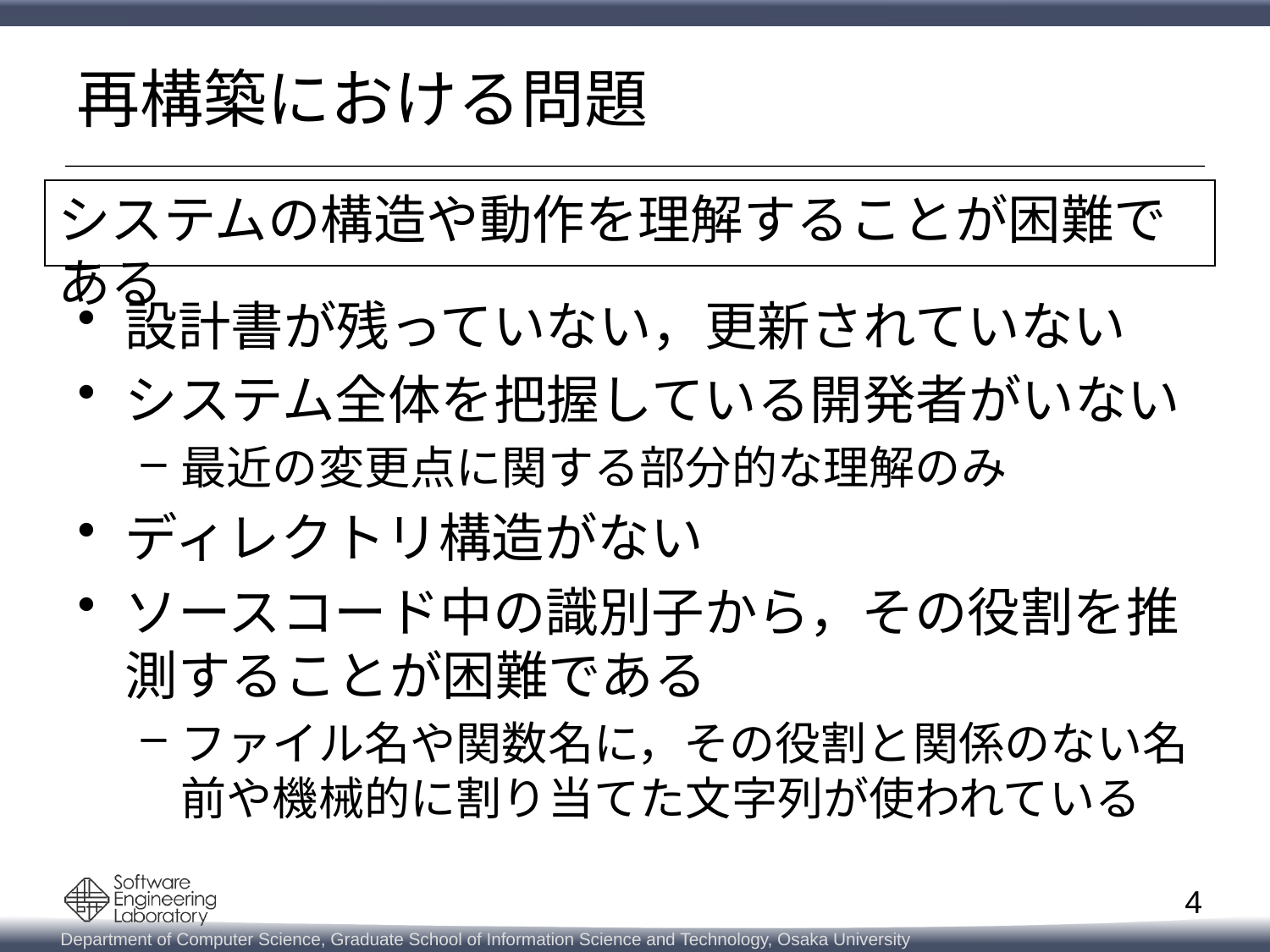

# 再構築における問題
システムの構造や動作を理解することが困難である
設計書が残っていない，更新されていない
システム全体を把握している開発者がいない
最近の変更点に関する部分的な理解のみ
ディレクトリ構造がない
ソースコード中の識別子から，その役割を推測することが困難である
ファイル名や関数名に，その役割と関係のない名前や機械的に割り当てた文字列が使われている

4